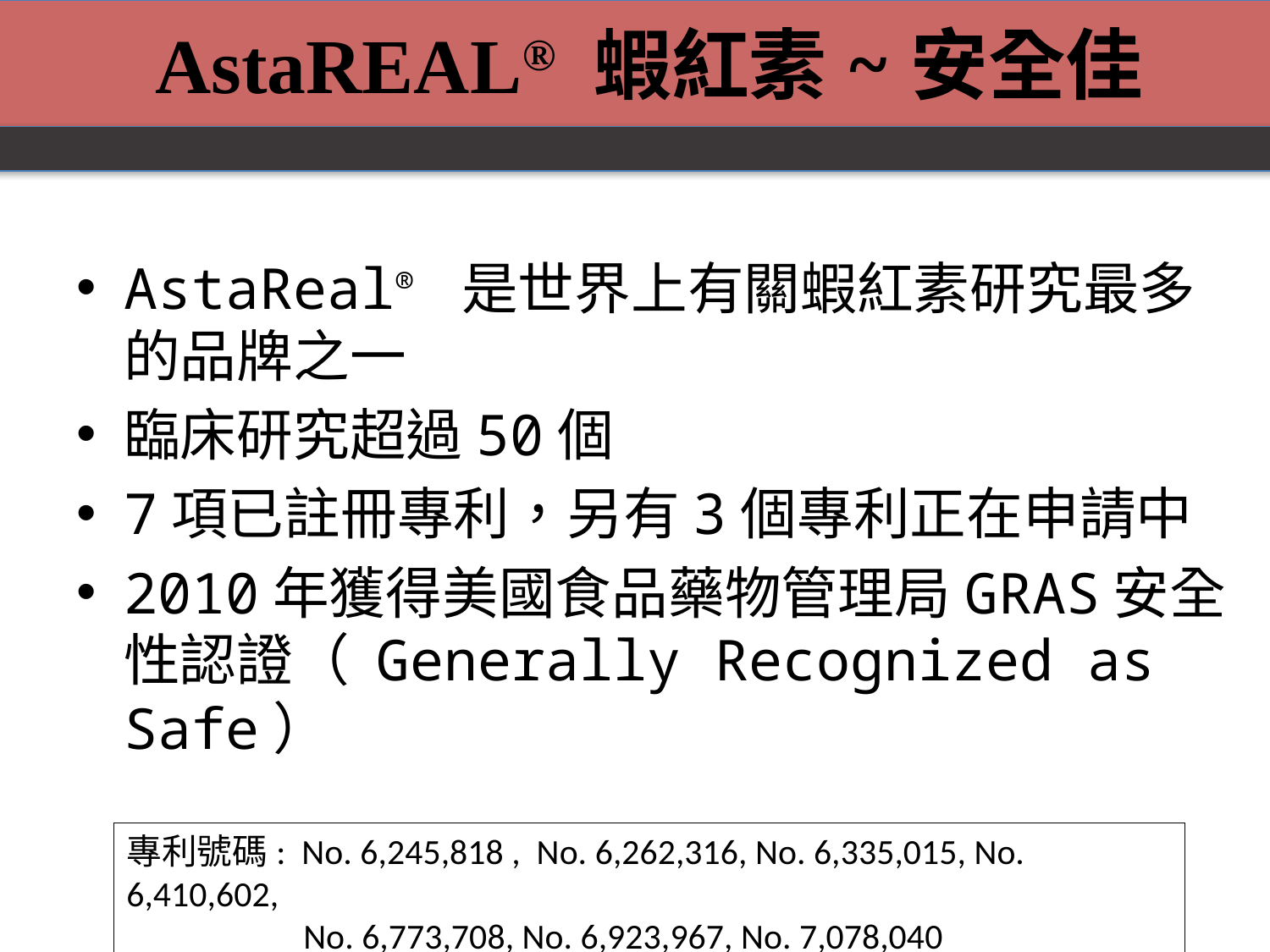

AstaREAL® 蝦紅素~安全佳
# AstaReal®蝦紅素

AstaReal® 是世界上有關蝦紅素研究最多的品牌之一
臨床研究超過50個
7項已註冊專利，另有3個專利正在申請中
2010年獲得美國食品藥物管理局GRAS安全性認證（ Generally Recognized as Safe）
專利號碼:  No. 6,245,818 ,  No. 6,262,316, No. 6,335,015, No. 6,410,602,
                      No. 6,773,708, No. 6,923,967, No. 7,078,040